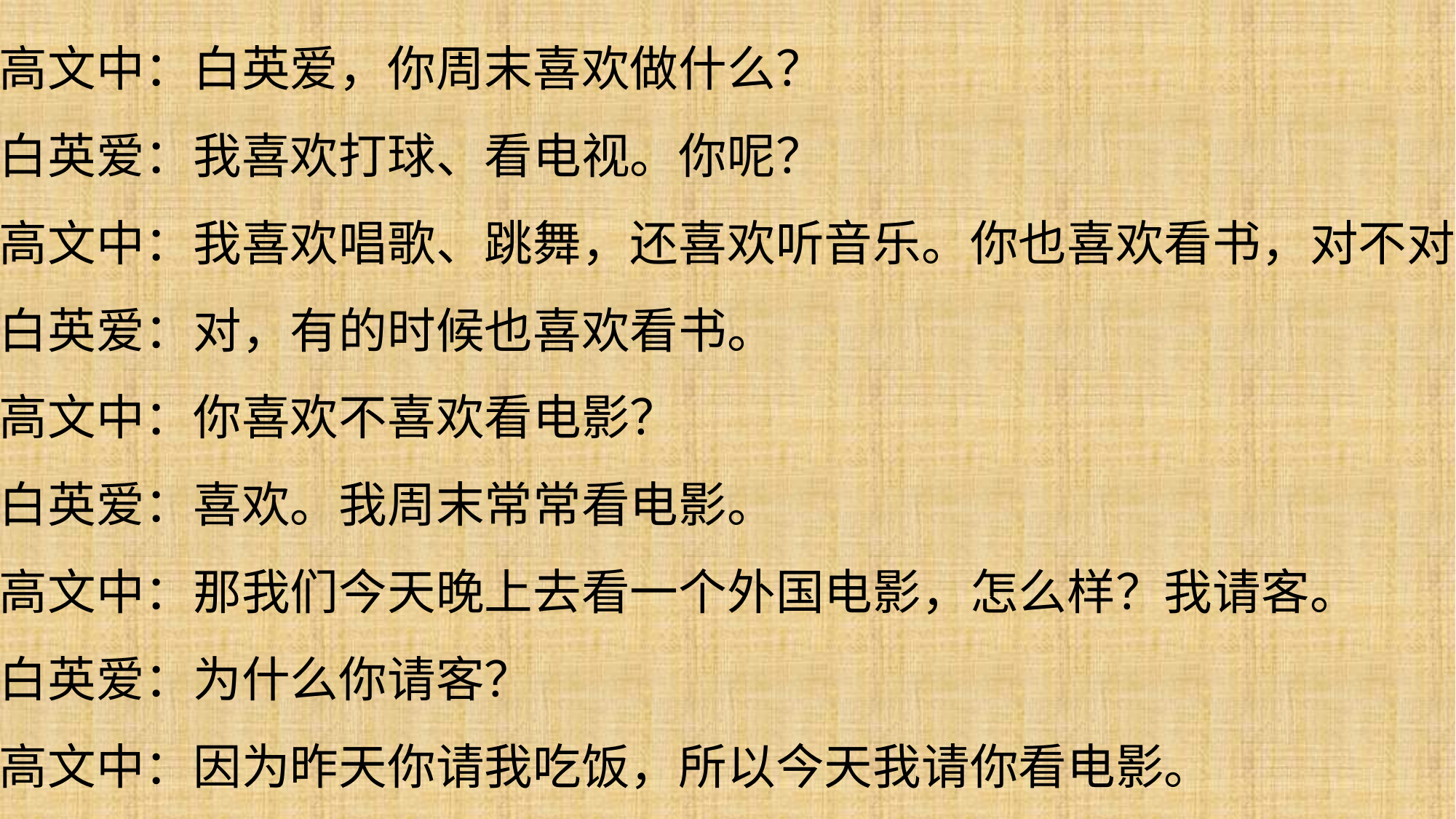

高文中：白英爱，你周末喜欢做什么？
白英爱：我喜欢打球、看电视。你呢？
高文中：我喜欢唱歌、跳舞，还喜欢听音乐。你也喜欢看书，对不对？
白英爱：对，有的时候也喜欢看书。
高文中：你喜欢不喜欢看电影？
白英爱：喜欢。我周末常常看电影。
高文中：那我们今天晚上去看一个外国电影，怎么样？我请客。
白英爱：为什么你请客？
高文中：因为昨天你请我吃饭，所以今天我请你看电影。